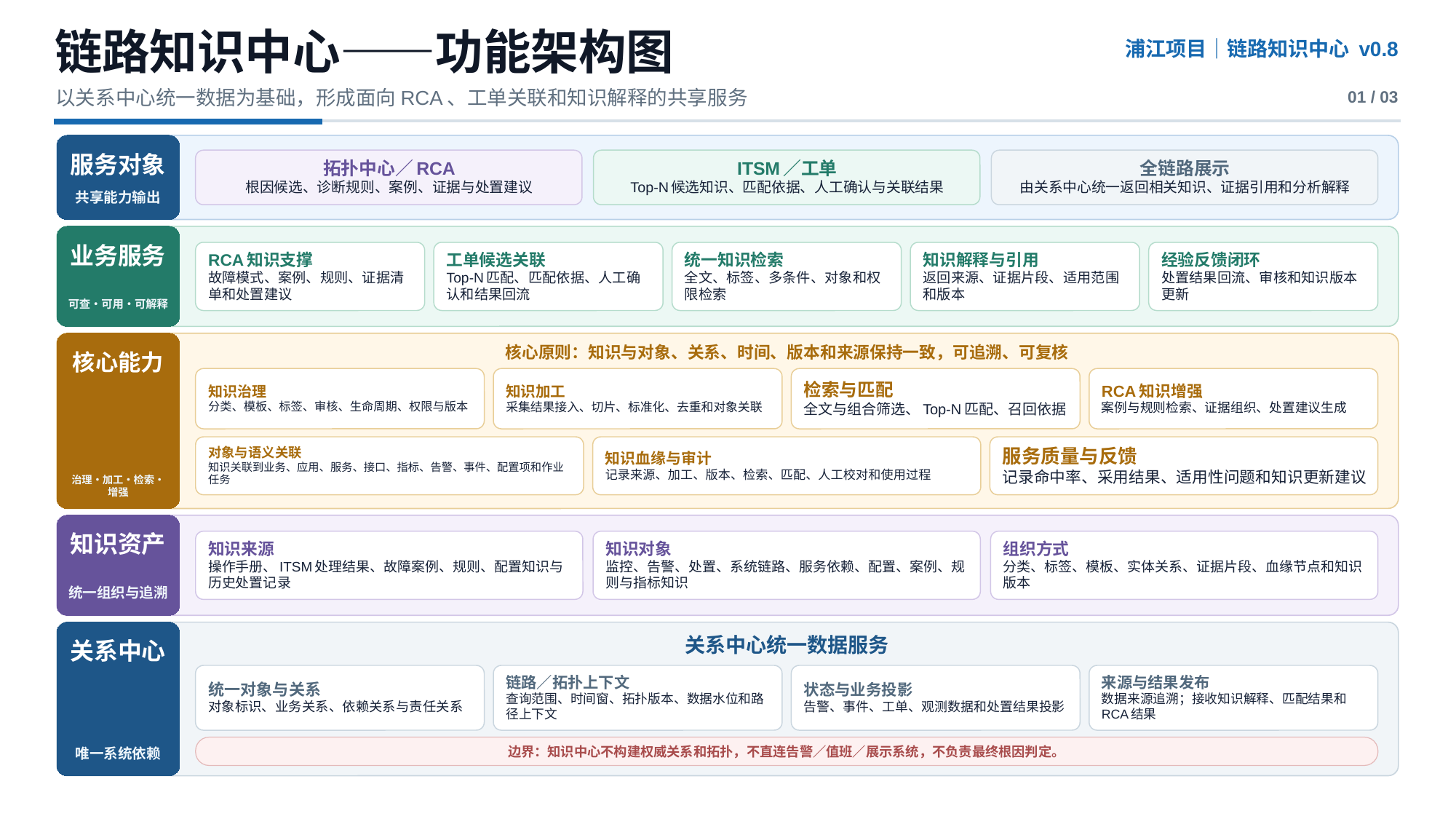

链路知识中心——功能架构图
浦江项目｜链路知识中心 v0.8
以关系中心统一数据为基础，形成面向RCA、工单关联和知识解释的共享服务
01 / 03

服务对象
拓扑中心／RCA
根因候选、诊断规则、案例、证据与处置建议
ITSM／工单
Top-N候选知识、匹配依据、人工确认与关联结果
全链路展示
由关系中心统一返回相关知识、证据引用和分析解释
共享能力输出

业务服务
RCA知识支撑
故障模式、案例、规则、证据清单和处置建议
工单候选关联
Top-N匹配、匹配依据、人工确认和结果回流
统一知识检索
全文、标签、多条件、对象和权限检索
知识解释与引用
返回来源、证据片段、适用范围和版本
经验反馈闭环
处置结果回流、审核和知识版本更新
可查・可用・可解释

核心原则：知识与对象、关系、时间、版本和来源保持一致，可追溯、可复核
核心能力
知识治理
分类、模板、标签、审核、生命周期、权限与版本
知识加工
采集结果接入、切片、标准化、去重和对象关联
检索与匹配
全文与组合筛选、Top-N匹配、召回依据
RCA知识增强
案例与规则检索、证据组织、处置建议生成
对象与语义关联
知识关联到业务、应用、服务、接口、指标、告警、事件、配置项和作业任务
知识血缘与审计
记录来源、加工、版本、检索、匹配、人工校对和使用过程
服务质量与反馈
记录命中率、采用结果、适用性问题和知识更新建议
治理・加工・检索・增强

知识资产
知识来源
操作手册、ITSM处理结果、故障案例、规则、配置知识与历史处置记录
知识对象
监控、告警、处置、系统链路、服务依赖、配置、案例、规则与指标知识
组织方式
分类、标签、模板、实体关系、证据片段、血缘节点和知识版本
统一组织与追溯

关系中心统一数据服务
关系中心
统一对象与关系
对象标识、业务关系、依赖关系与责任关系
链路／拓扑上下文
查询范围、时间窗、拓扑版本、数据水位和路径上下文
状态与业务投影
告警、事件、工单、观测数据和处置结果投影
来源与结果发布
数据来源追溯；接收知识解释、匹配结果和RCA结果
边界：知识中心不构建权威关系和拓扑，不直连告警／值班／展示系统，不负责最终根因判定。
唯一系统依赖